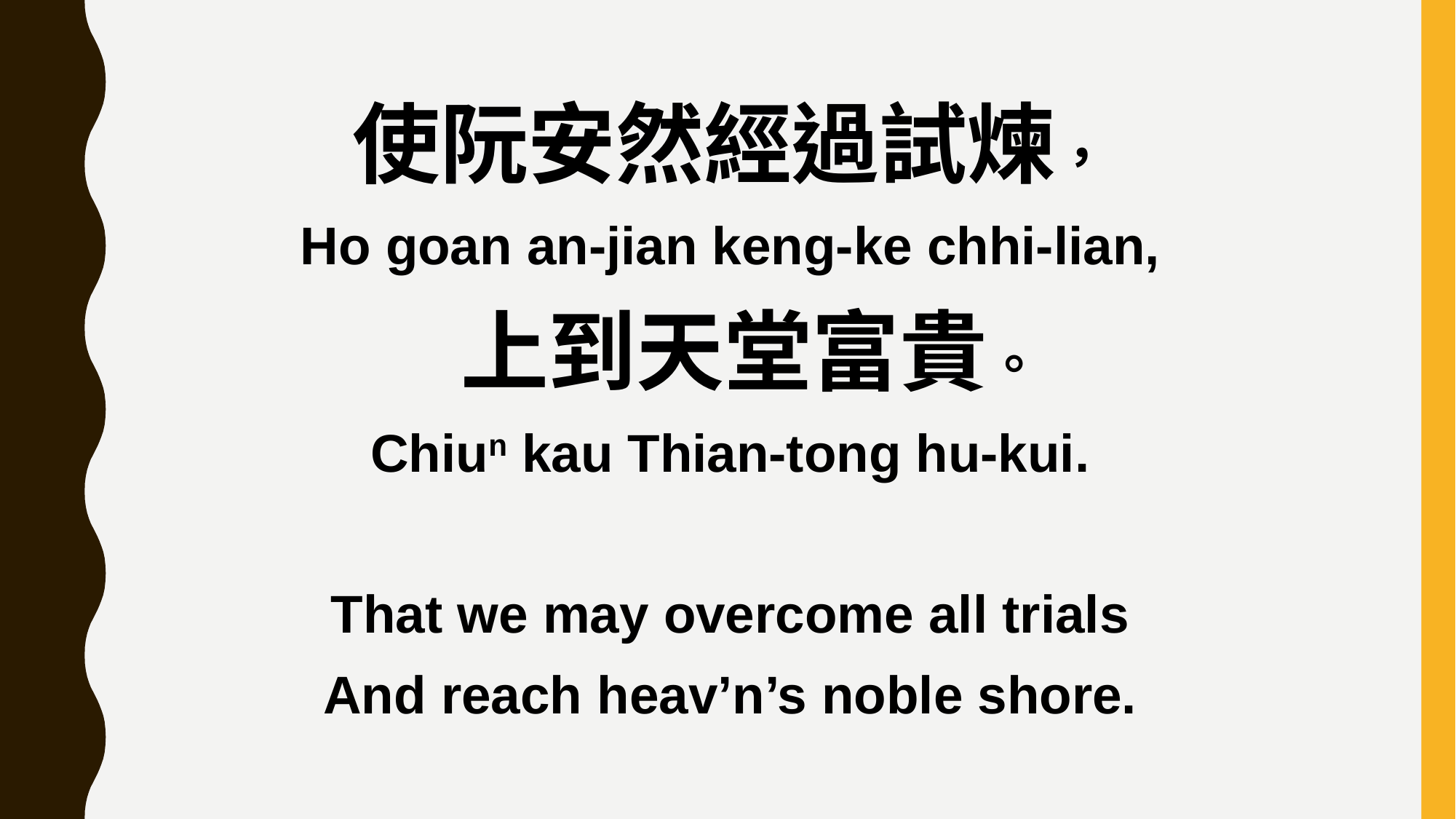

使阮安然經過試煉，
Ho goan an-jian keng-ke chhi-lian,
 上到天堂富貴。
Chiun kau Thian-tong hu-kui.

That we may overcome all trials
And reach heav’n’s noble shore.